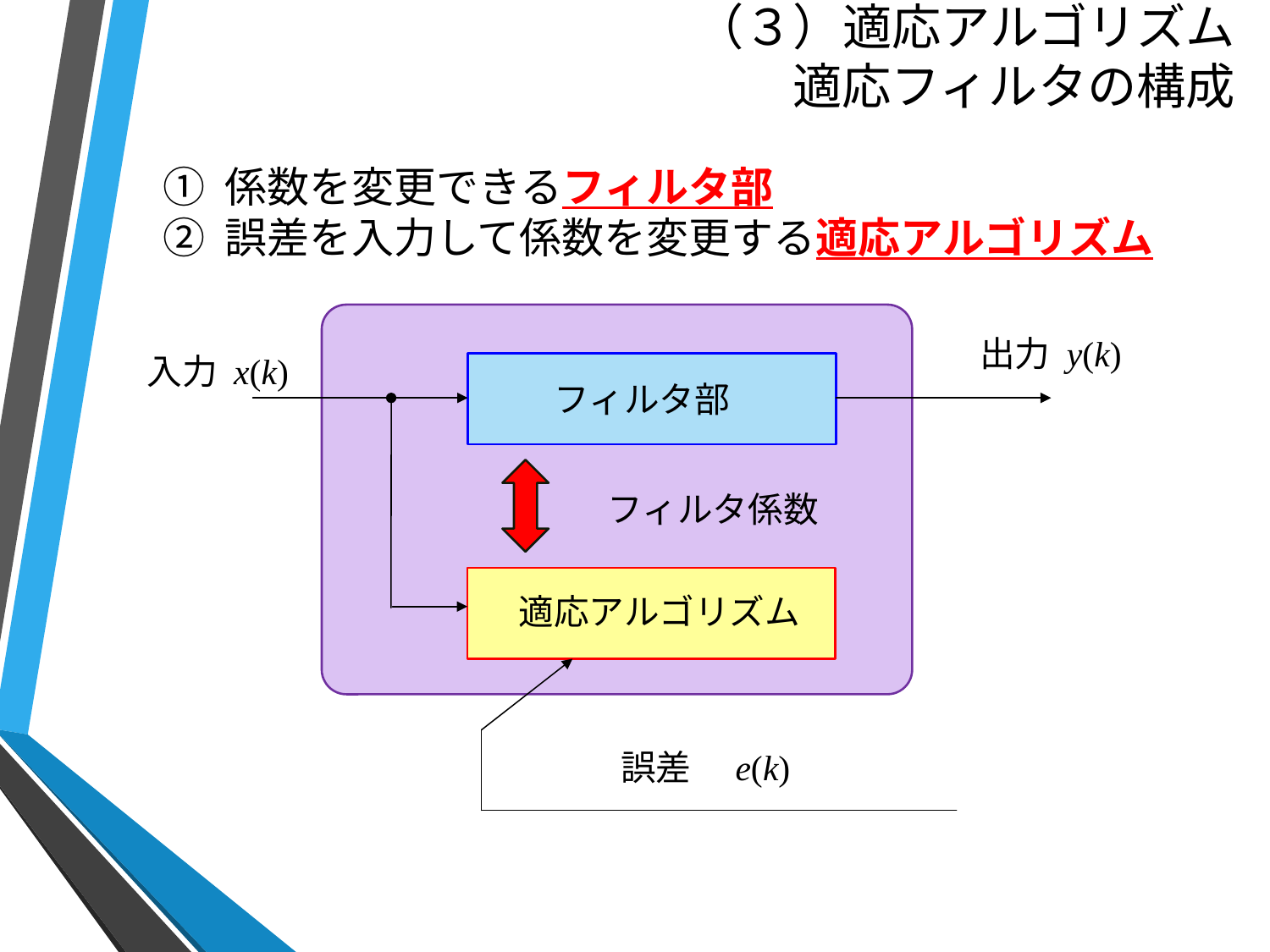

# （３）適応アルゴリズム 適応フィルタの構成
① 係数を変更できるフィルタ部
② 誤差を入力して係数を変更する適応アルゴリズム

 出力 y(k)
 入力 x(k)

 フィルタ部

 フィルタ係数

 適応アルゴリズム
 誤差　e(k)